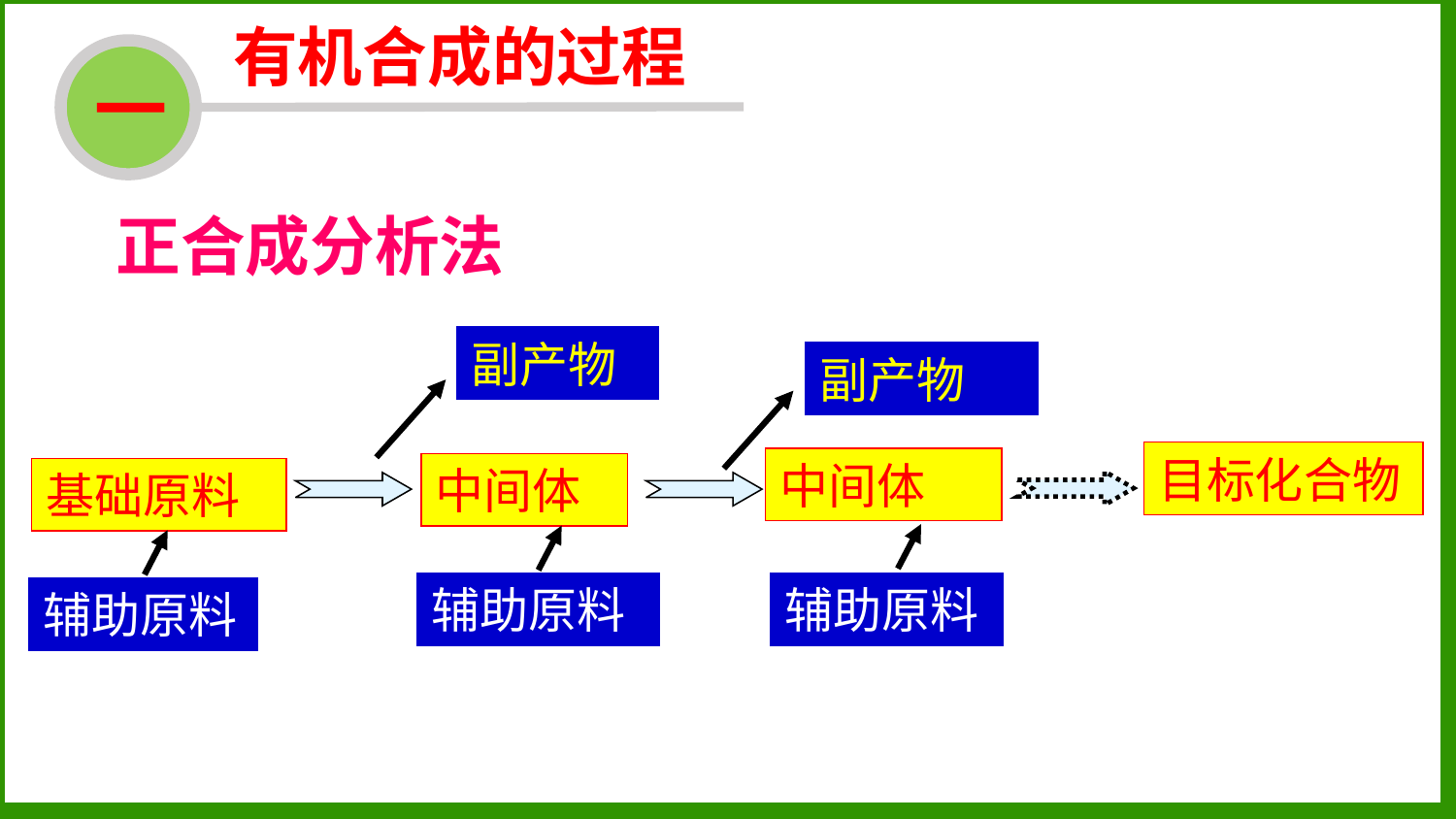

有机合成的过程
一
正合成分析法
副产物
教材分析
副产物

课程分析
学情分析

内容分析

教学重点
教学目标
目标化合物
教学难点

中间体

中间体
基础原料

辅助原料
辅助原料
辅助原料